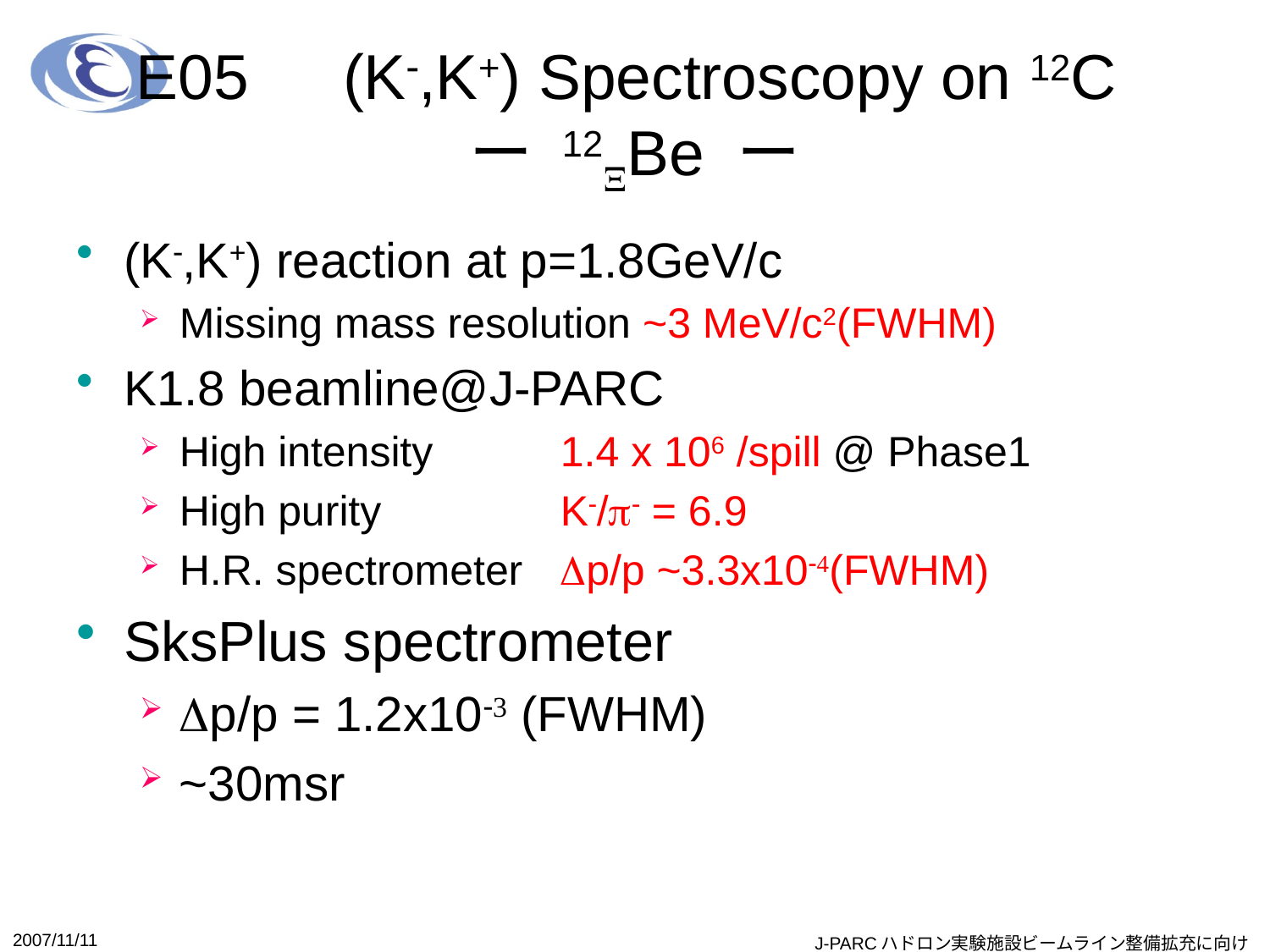

# E05　(K−,K+) Spectroscopy on 12C ー 12ΞBe ー
(K−,K+) reaction at p=1.8GeV/c
Missing mass resolution ~3 MeV/c2(FWHM)
K1.8 beamline@J-PARC
High intensity		1.4 x 106 /spill @ Phase1
High purity		K−/π− = 6.9
H.R. spectrometer	Δp/p ~3.3x10−4(FWHM)
SksPlus spectrometer
Δp/p = 1.2x10−3 (FWHM)
~30msr

2007/11/11
J-PARCハドロン実験施設ビームライン整備拡充に向けて